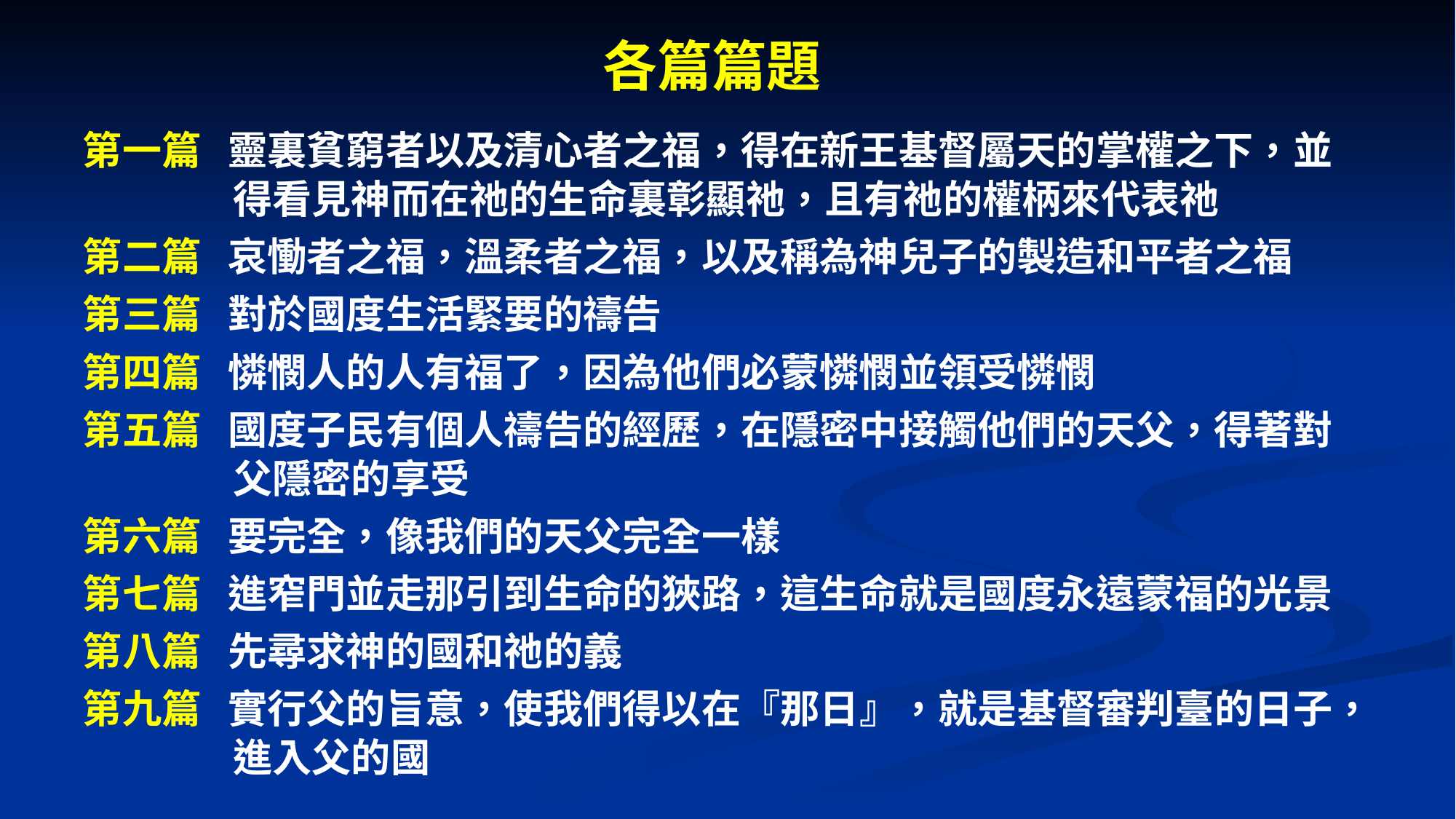

各篇篇題
第一篇   靈裏貧窮者以及清心者之福，得在新王基督屬天的掌權之下，並得看見神而在祂的生命裏彰顯祂，且有祂的權柄來代表祂
第二篇   哀慟者之福，溫柔者之福，以及稱為神兒子的製造和平者之福
第三篇   對於國度生活緊要的禱告
第四篇   憐憫人的人有福了，因為他們必蒙憐憫並領受憐憫
第五篇   國度子民有個人禱告的經歷，在隱密中接觸他們的天父，得著對父隱密的享受
第六篇   要完全，像我們的天父完全一樣
第七篇   進窄門並走那引到生命的狹路，這生命就是國度永遠蒙福的光景
第八篇   先尋求神的國和祂的義
第九篇   實行父的旨意，使我們得以在『那日』，就是基督審判臺的日子，進入父的國